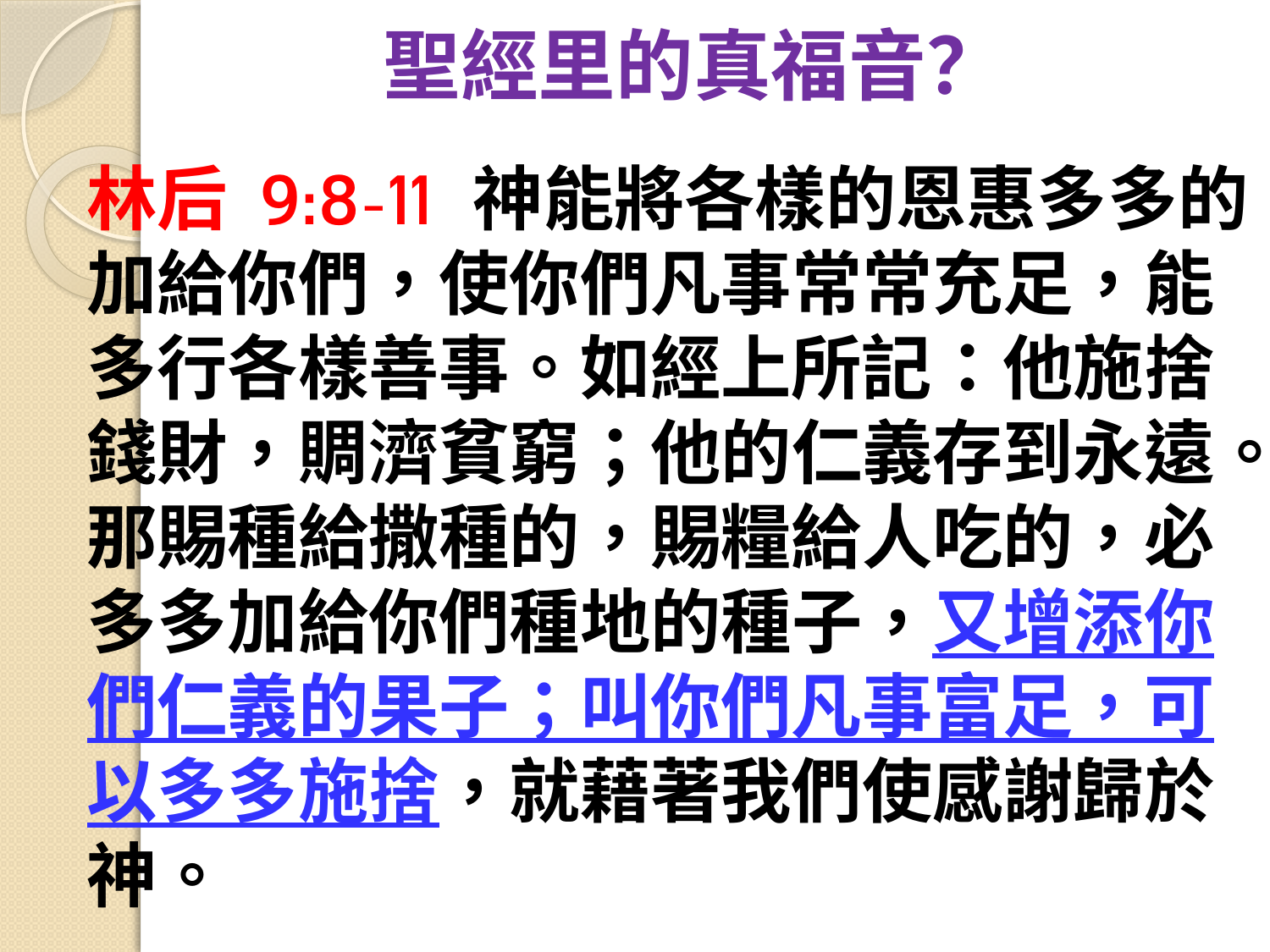

聖經里的真福音？
林后 9:8-11 神能將各樣的恩惠多多的加給你們，使你們凡事常常充足，能多行各樣善事。如經上所記：他施捨錢財，賙濟貧窮；他的仁義存到永遠。那賜種給撒種的，賜糧給人吃的，必多多加給你們種地的種子，又增添你們仁義的果子；叫你們凡事富足，可以多多施捨，就藉著我們使感謝歸於神。